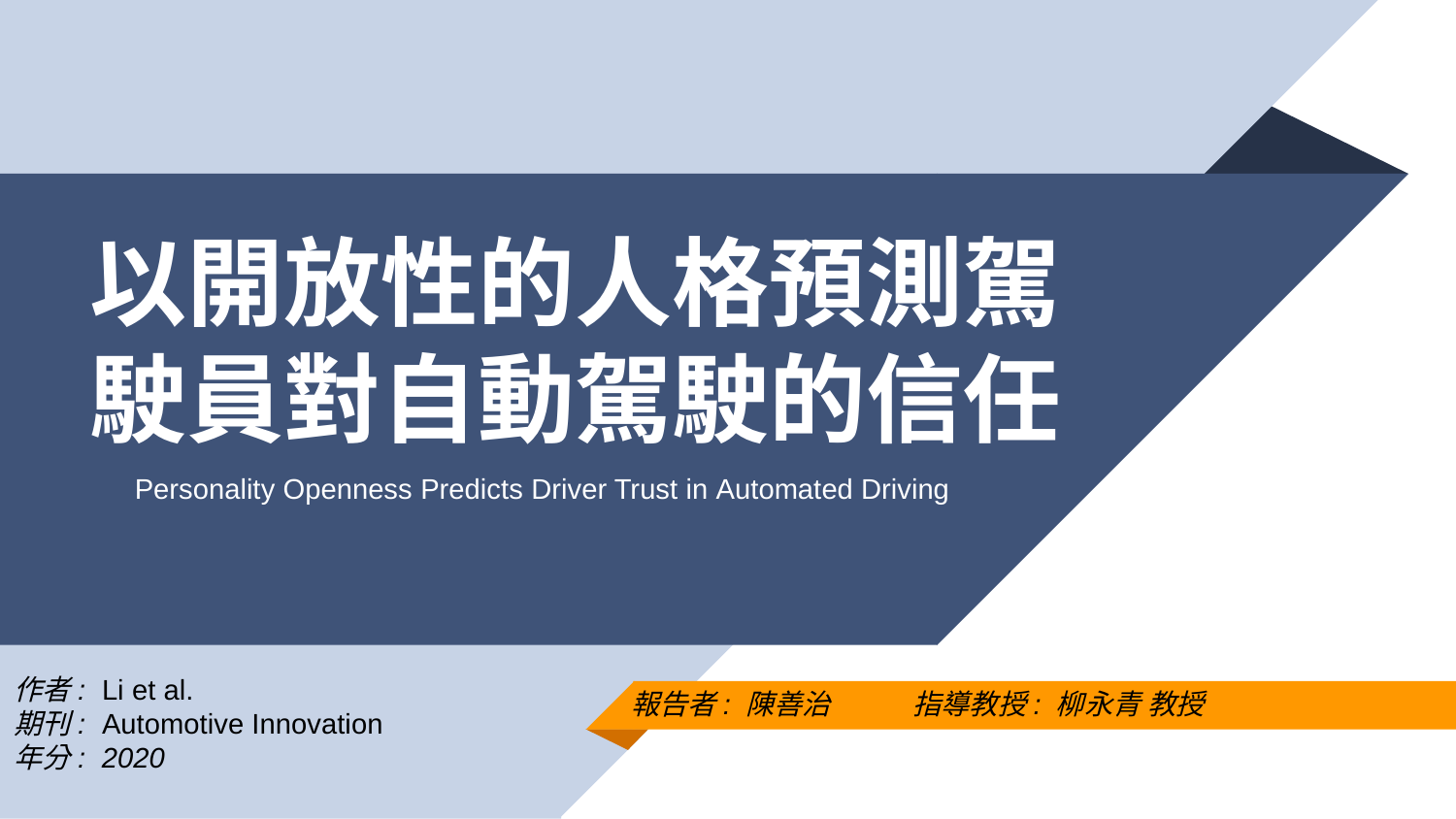

# 以開放性的人格預測駕駛員對自動駕駛的信任
Personality Openness Predicts Driver Trust in Automated Driving
作者:  Li et al.
期刊:  Automotive Innovation
年分:  2020
報告者: 陳善治             指導教授: 柳永青 教授